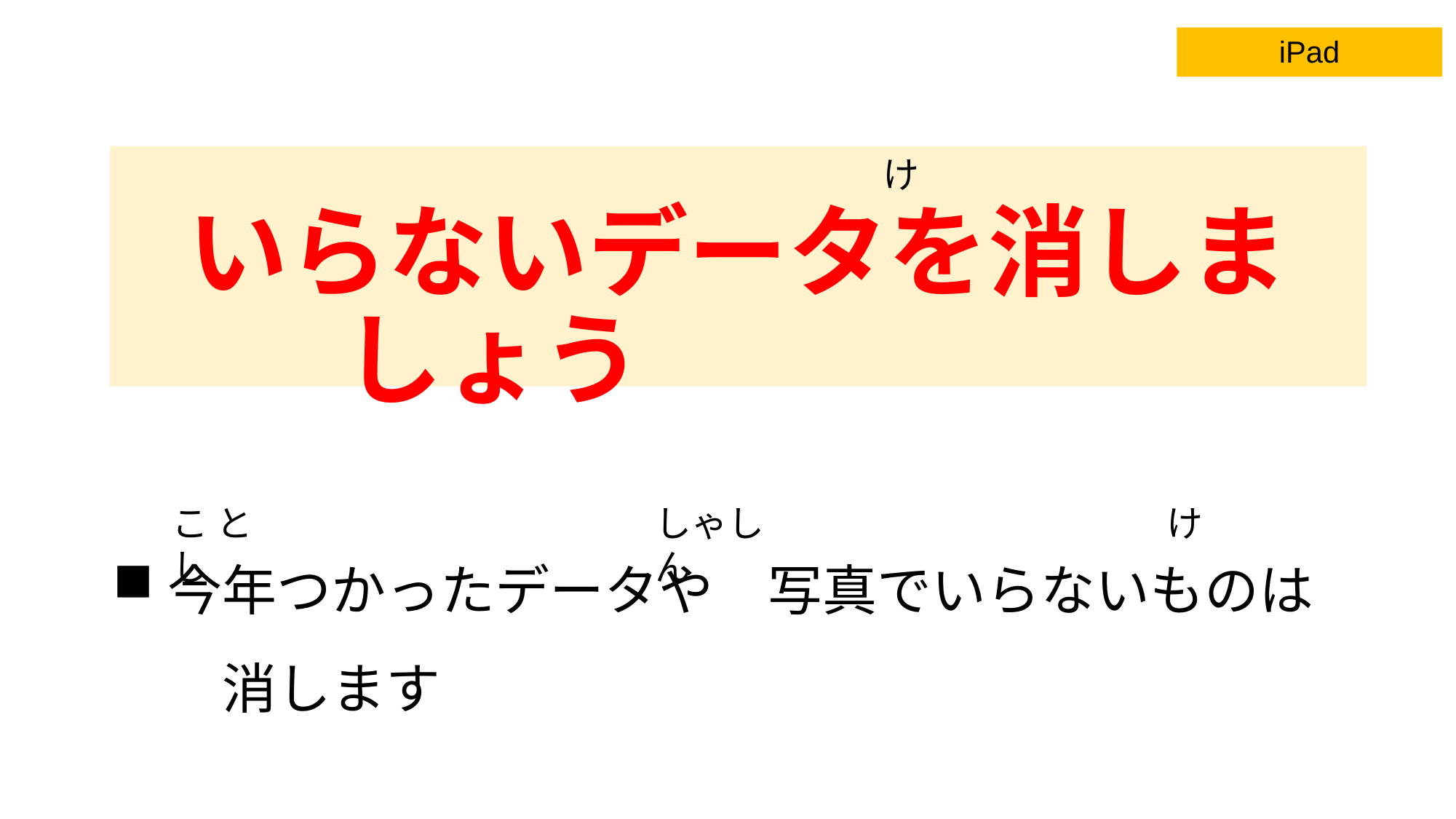

iPad
いらないデータを消しましょう
け
こ と し
しゃしん
け
今年つかったデータや　写真でいらないものは　消します